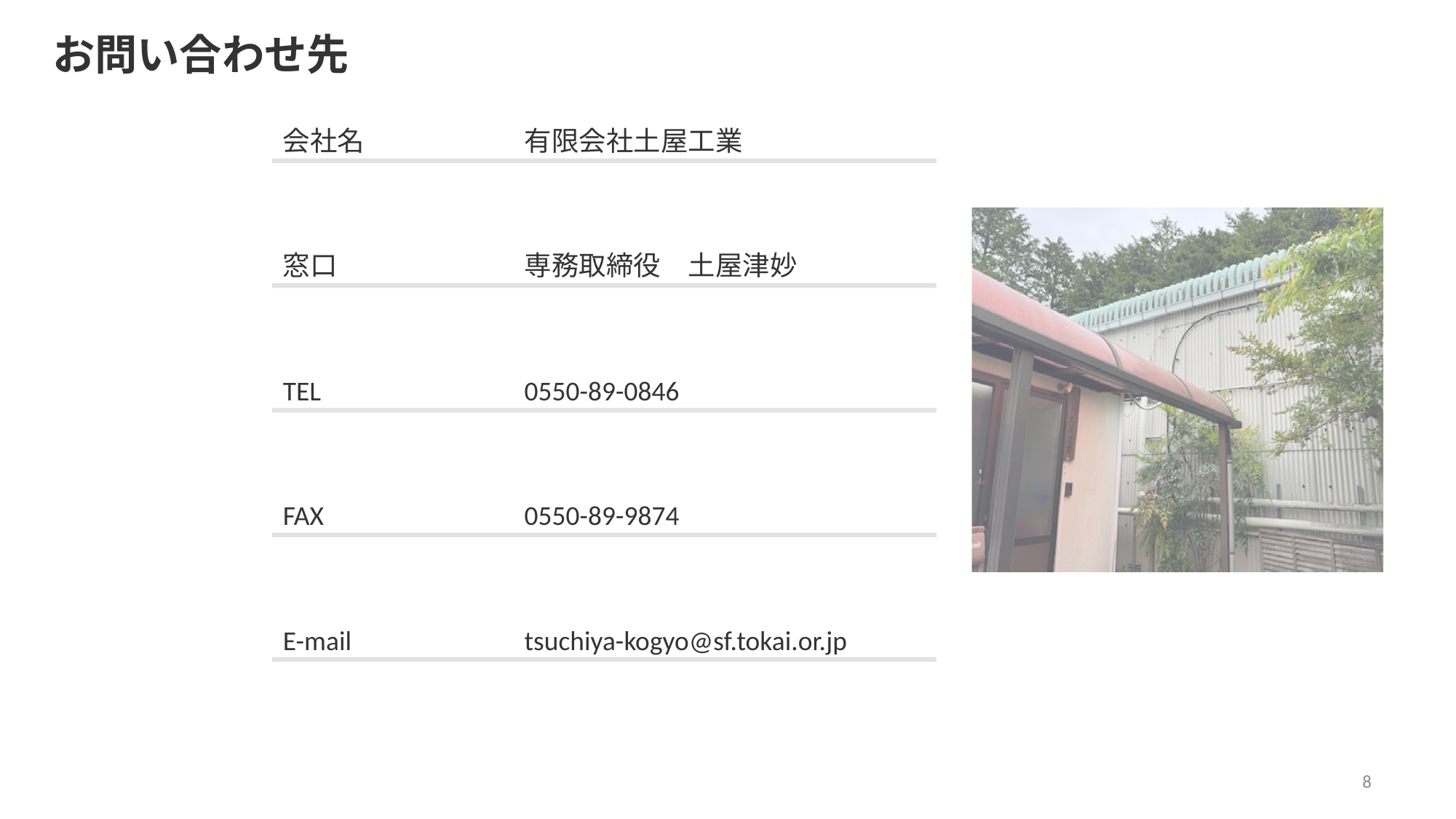

お問い合わせ先
会社名
有限会社土屋工業

窓口
専務取締役　土屋津妙
TEL
0550-89-0846
FAX
0550-89-9874

E-mail
tsuchiya-kogyo@sf.tokai.or.jp
8